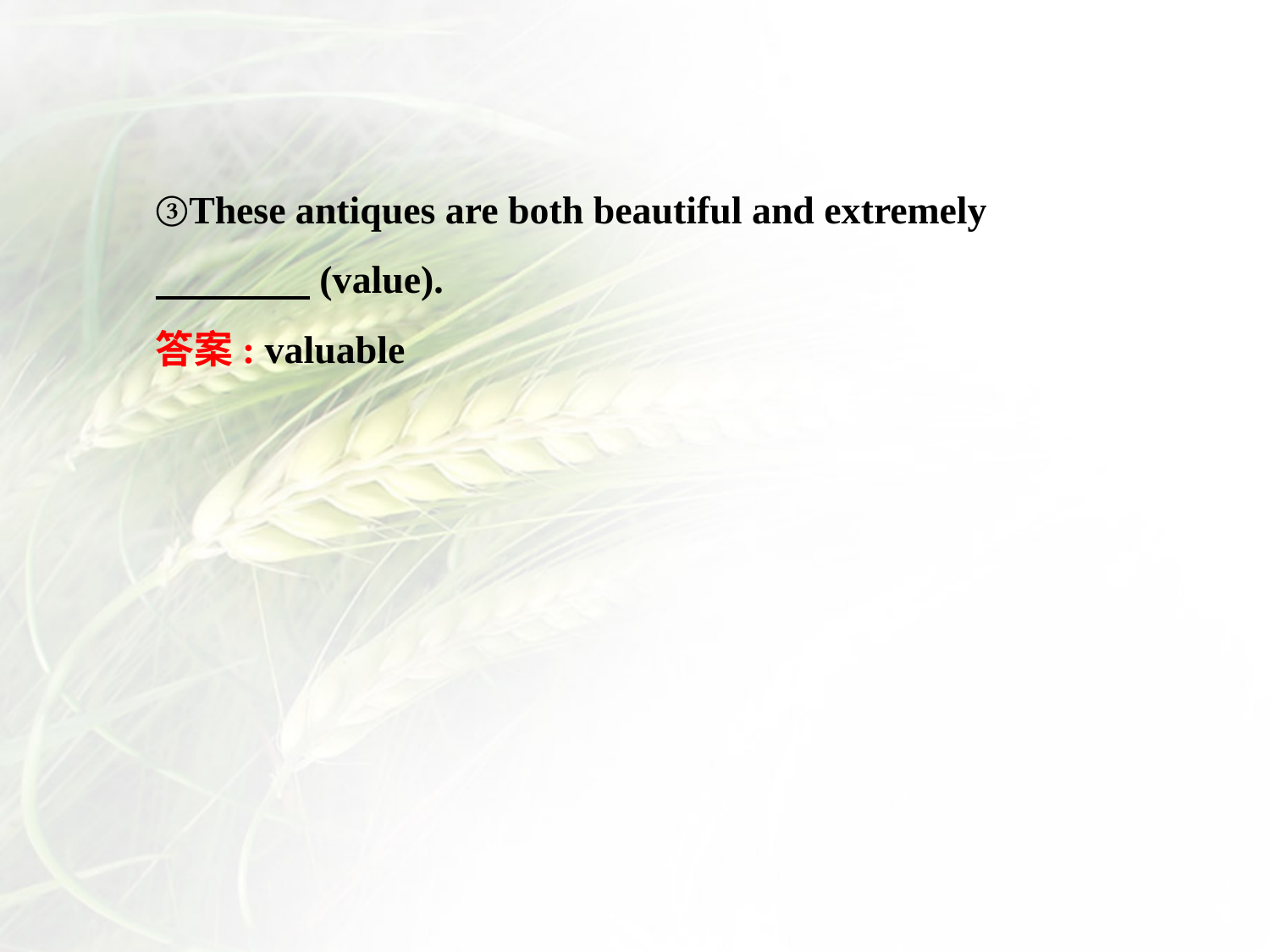

③These antiques are both beautiful and extremely
　　　　(value).
答案: valuable